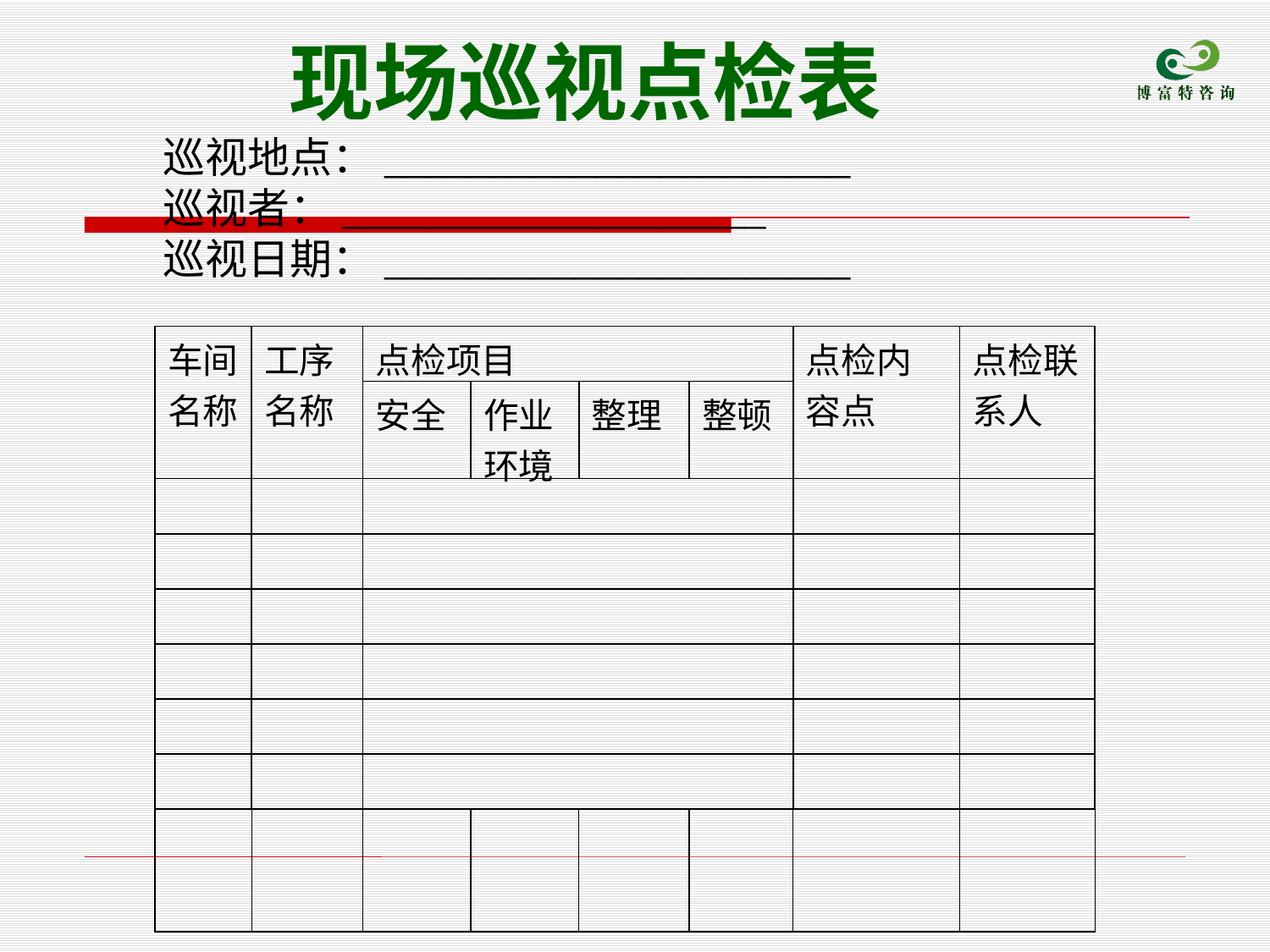

现场巡视点检表
        巡视地点：______________________
        巡视者：____________________
        巡视日期：______________________

| 车间名称 | 工序名称 | 点检项目 |  |  |  | 点检内容点 | 点检联系人 |
| --- | --- | --- | --- | --- | --- | --- | --- |
|  |  | 安全 | 作业 环境 | 整理 | 整顿 |  |  |
|  |  |  |  |  |  |  |  |
|  |  |  |  |  |  |  |  |
|  |  |  |  |  |  |  |  |
|  |  |  |  |  |  |  |  |
|  |  |  |  |  |  |  |  |
|  |  |  |  |  |  |  |  |
|  |  |  |  |  |  |  |  |
646